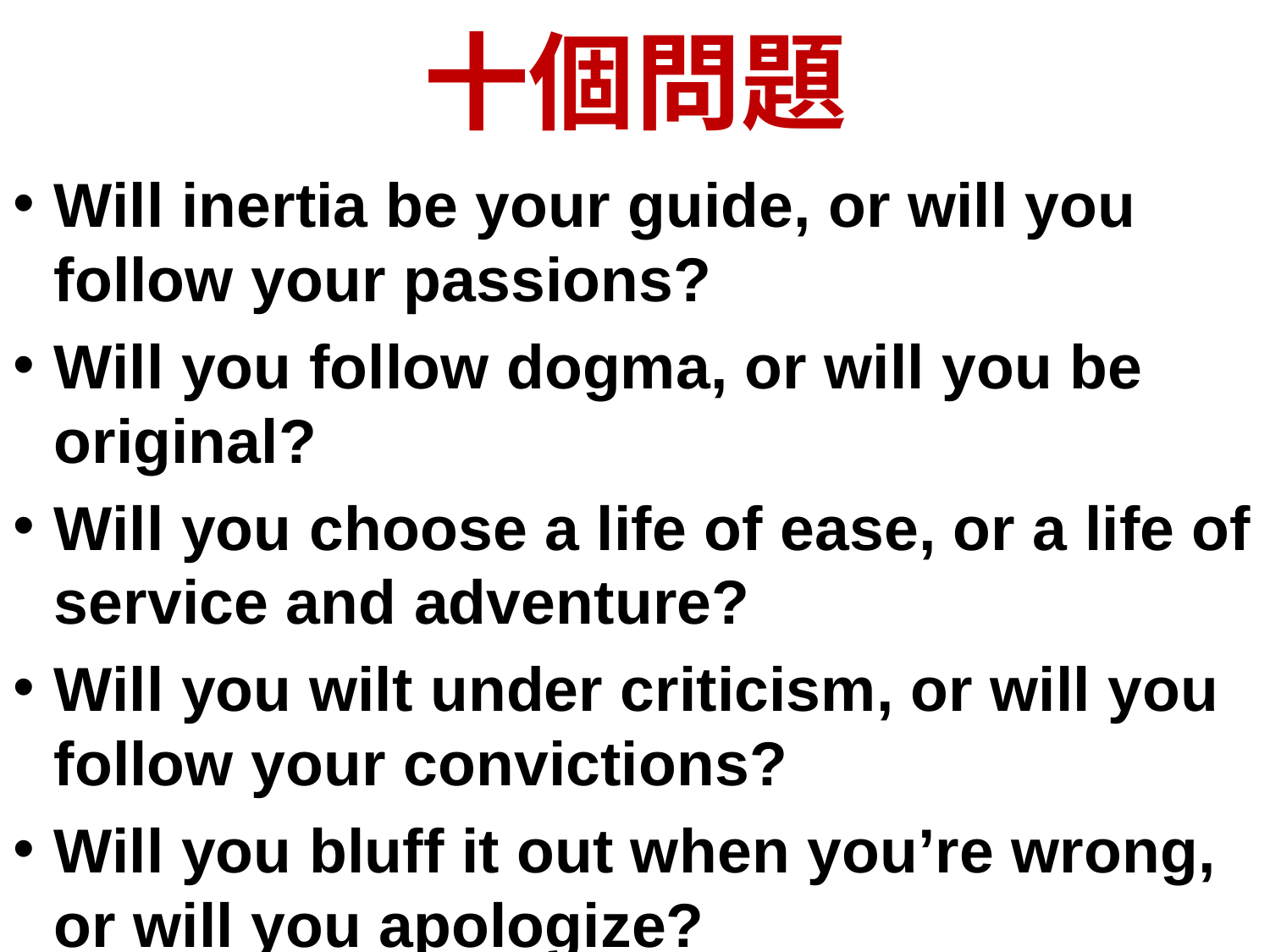

# 十個問題
Will inertia be your guide, or will you follow your passions?
Will you follow dogma, or will you be original?
Will you choose a life of ease, or a life of service and adventure?
Will you wilt under criticism, or will you follow your convictions?
Will you bluff it out when you’re wrong, or will you apologize?